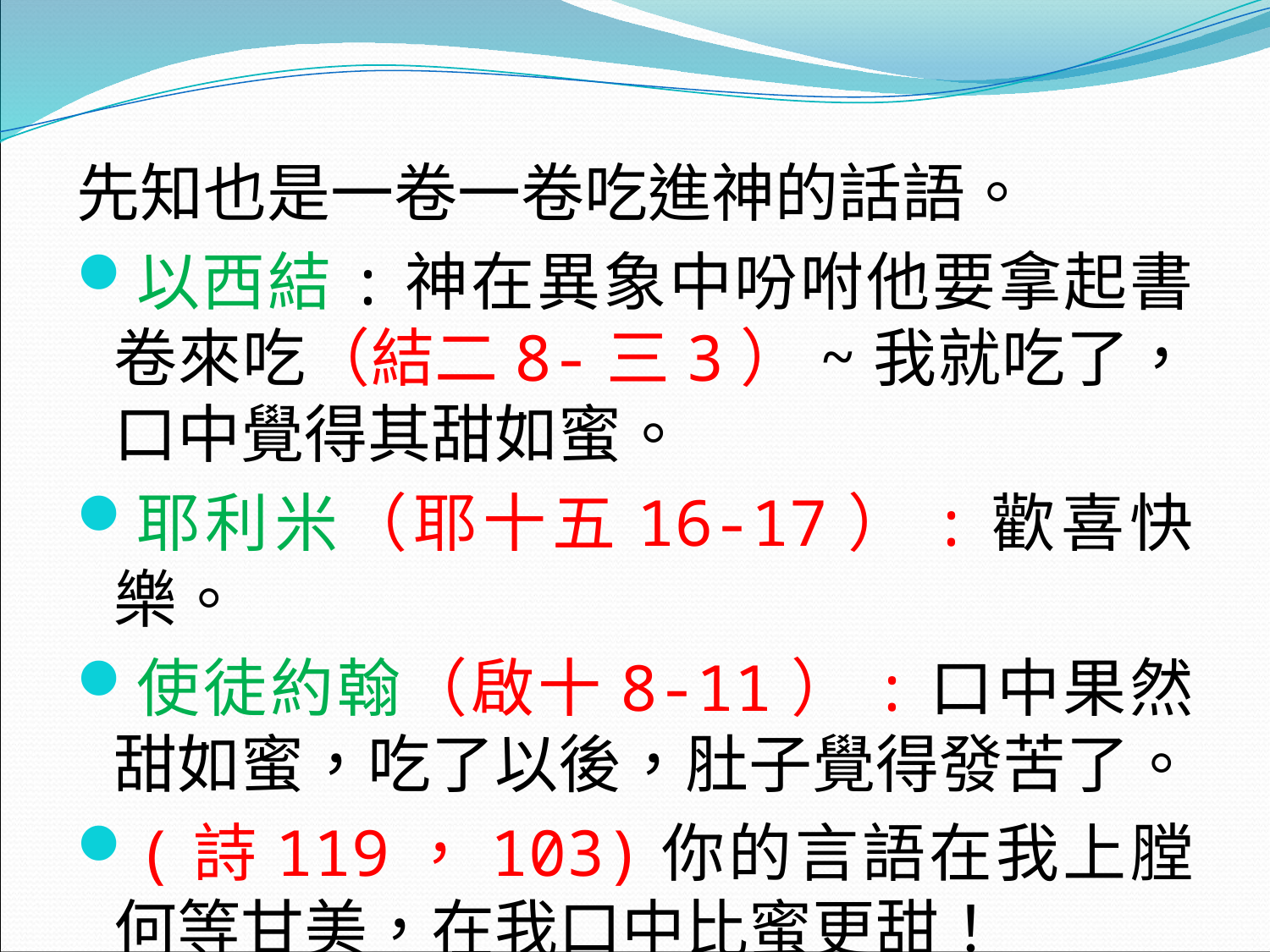

先知也是一卷一卷吃進神的話語。
以西結:神在異象中吩咐他要拿起書卷來吃（結二8-三3）~我就吃了，口中覺得其甜如蜜。
耶利米（耶十五16-17）:歡喜快樂。
使徒約翰（啟十8-11）:口中果然甜如蜜，吃了以後，肚子覺得發苦了。
(詩119，103)你的言語在我上膛何等甘美，在我口中比蜜更甜！